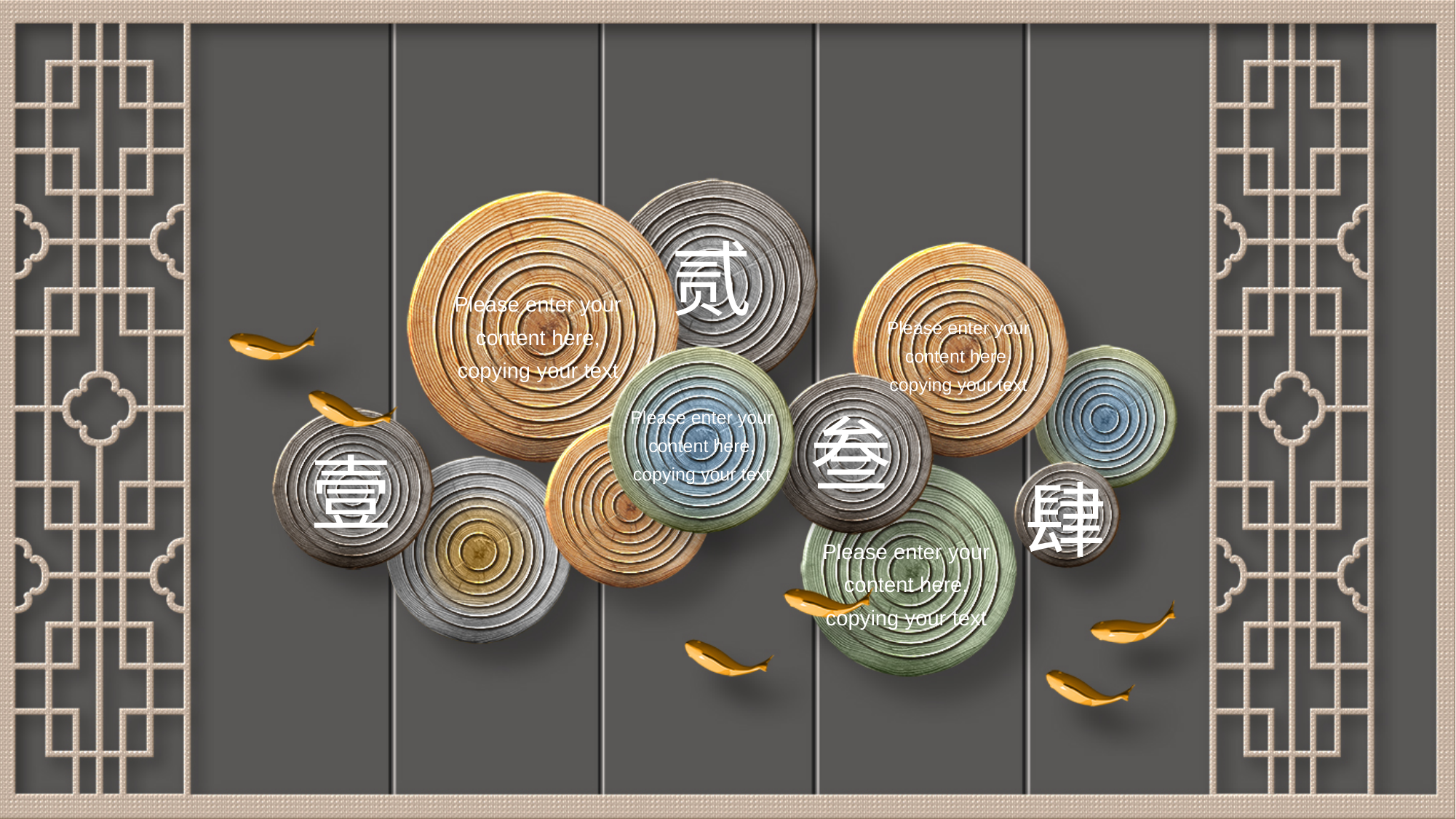

贰
Please enter your content here, copying your text
Please enter your content here, copying your text
Please enter your content here, copying your text
叁
壹
肆
Please enter your content here, copying your text